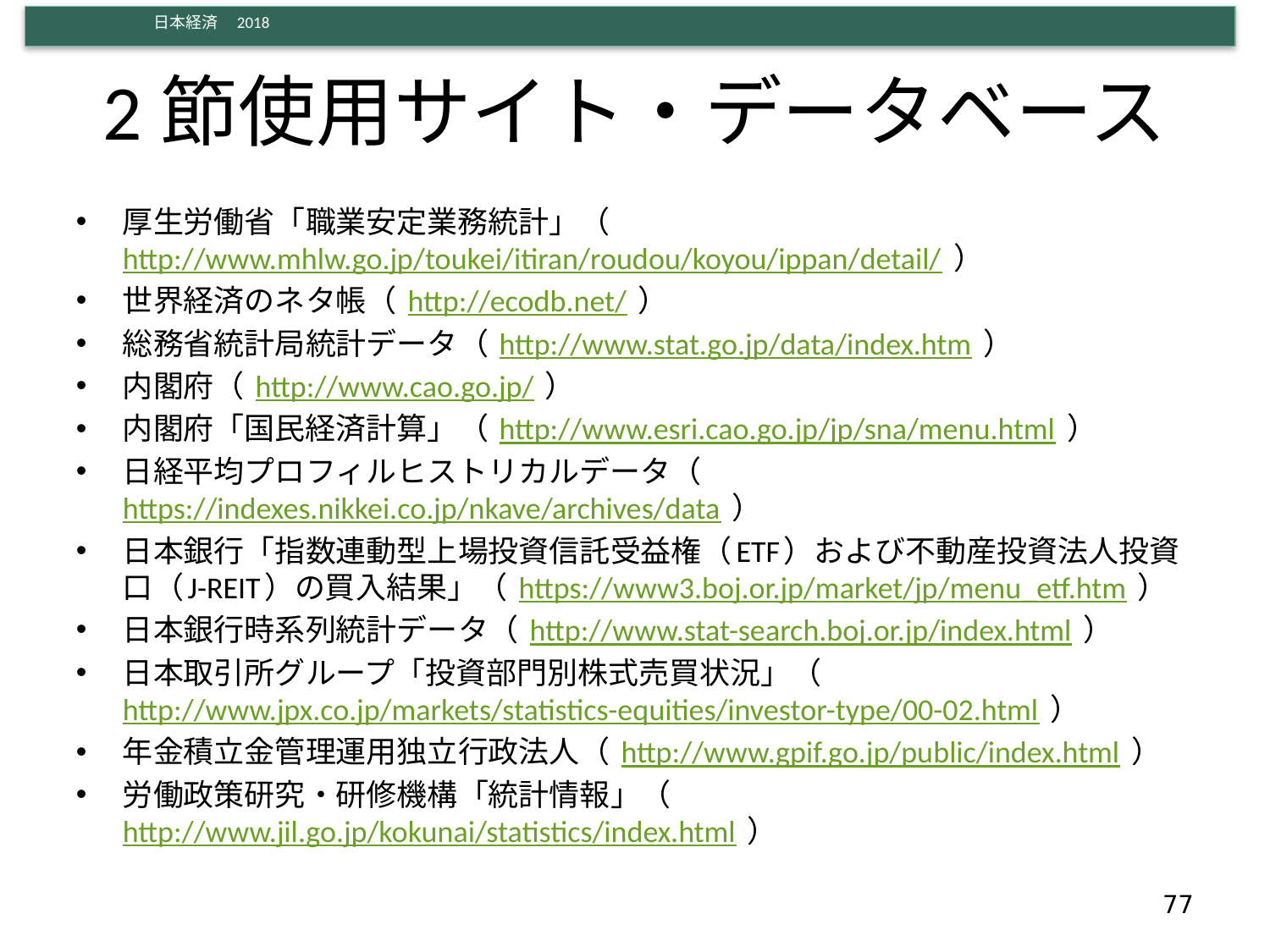

# 2節使用サイト・データベース
厚生労働省「職業安定業務統計」（ http://www.mhlw.go.jp/toukei/itiran/roudou/koyou/ippan/detail/ ）
世界経済のネタ帳（ http://ecodb.net/ ）
総務省統計局統計データ（ http://www.stat.go.jp/data/index.htm ）
内閣府（ http://www.cao.go.jp/ ）
内閣府「国民経済計算」（ http://www.esri.cao.go.jp/jp/sna/menu.html ）
日経平均プロフィルヒストリカルデータ（ https://indexes.nikkei.co.jp/nkave/archives/data ）
日本銀行「指数連動型上場投資信託受益権（ETF）および不動産投資法人投資口（J-REIT）の買入結果」（ https://www3.boj.or.jp/market/jp/menu_etf.htm ）
日本銀行時系列統計データ（ http://www.stat-search.boj.or.jp/index.html ）
日本取引所グループ「投資部門別株式売買状況」（ http://www.jpx.co.jp/markets/statistics-equities/investor-type/00-02.html ）
年金積立金管理運用独立行政法人（ http://www.gpif.go.jp/public/index.html ）
労働政策研究・研修機構「統計情報」（ http://www.jil.go.jp/kokunai/statistics/index.html ）

77